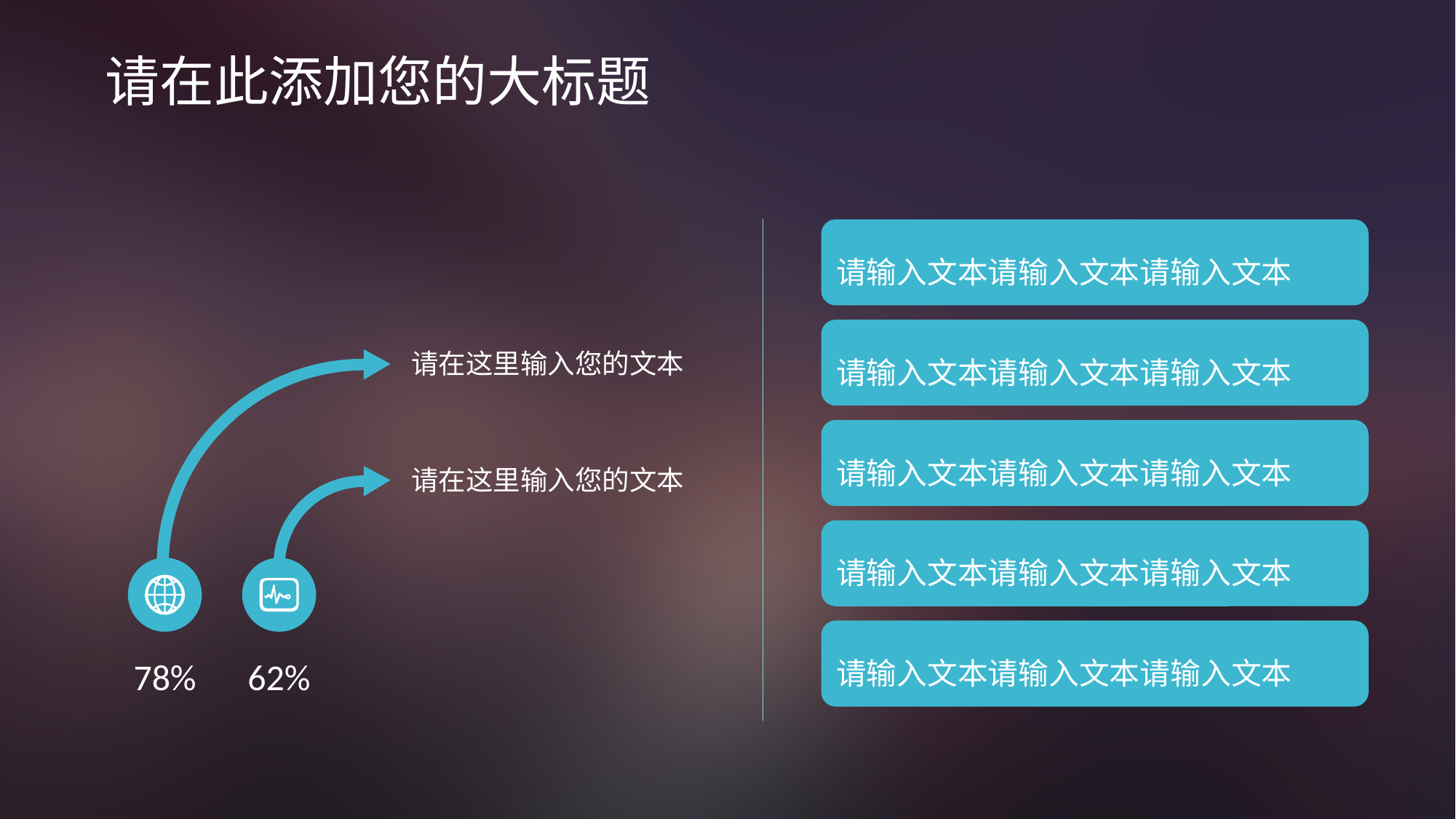

# 请在此添加您的大标题
请输入文本请输入文本请输入文本
请输入文本请输入文本请输入文本
请在这里输入您的文本

请输入文本请输入文本请输入文本
请在这里输入您的文本

请输入文本请输入文本请输入文本

请输入文本请输入文本请输入文本
78%
62%